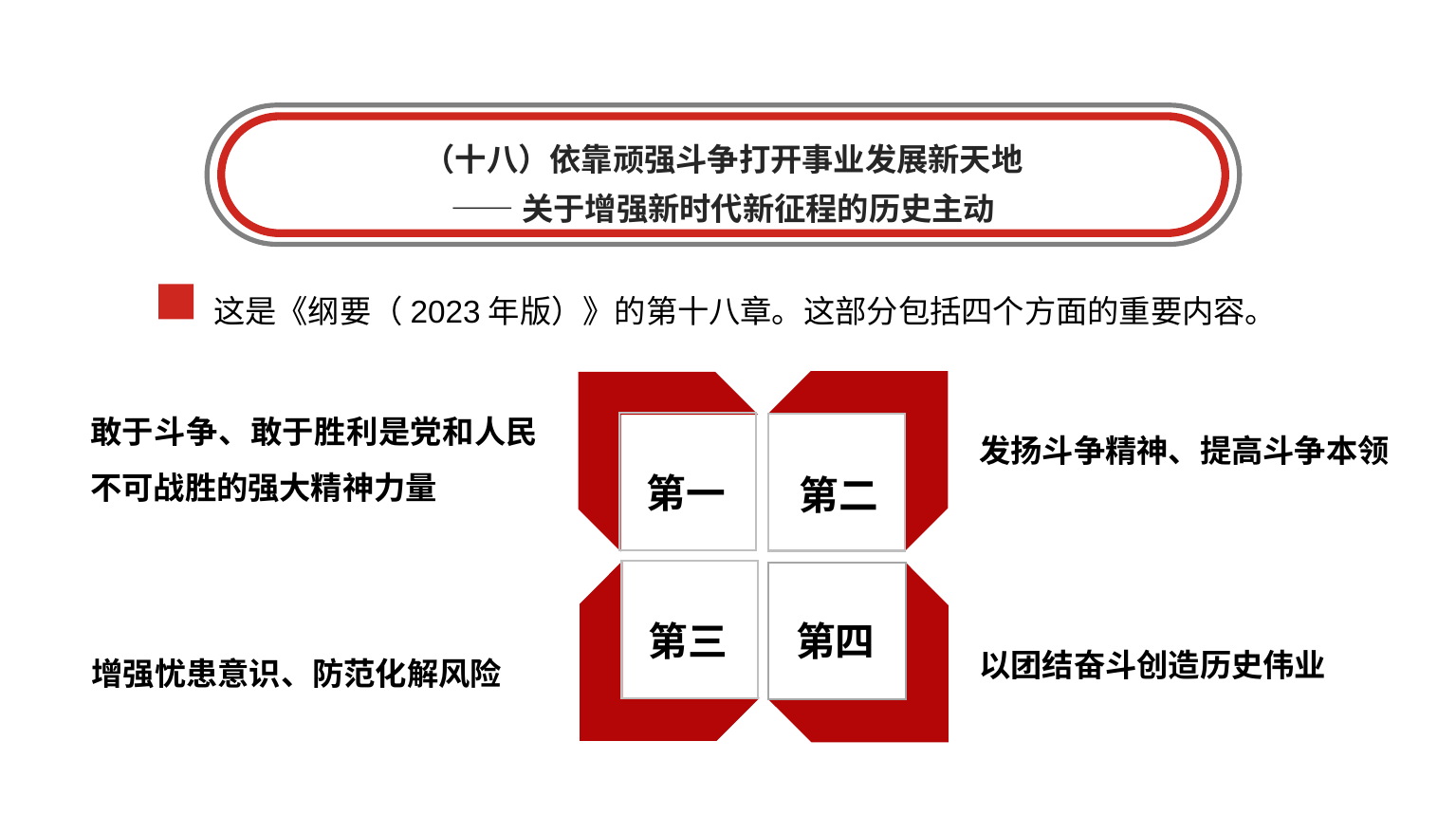

（十八）依靠顽强斗争打开事业发展新天地
——关于增强新时代新征程的历史主动
这是《纲要（2023年版）》的第十八章。这部分包括四个方面的重要内容。

敢于斗争、敢于胜利是党和人民不可战胜的强大精神力量
发扬斗争精神、提高斗争本领

第一
第二

第三
第四
以团结奋斗创造历史伟业
增强忧患意识、防范化解风险